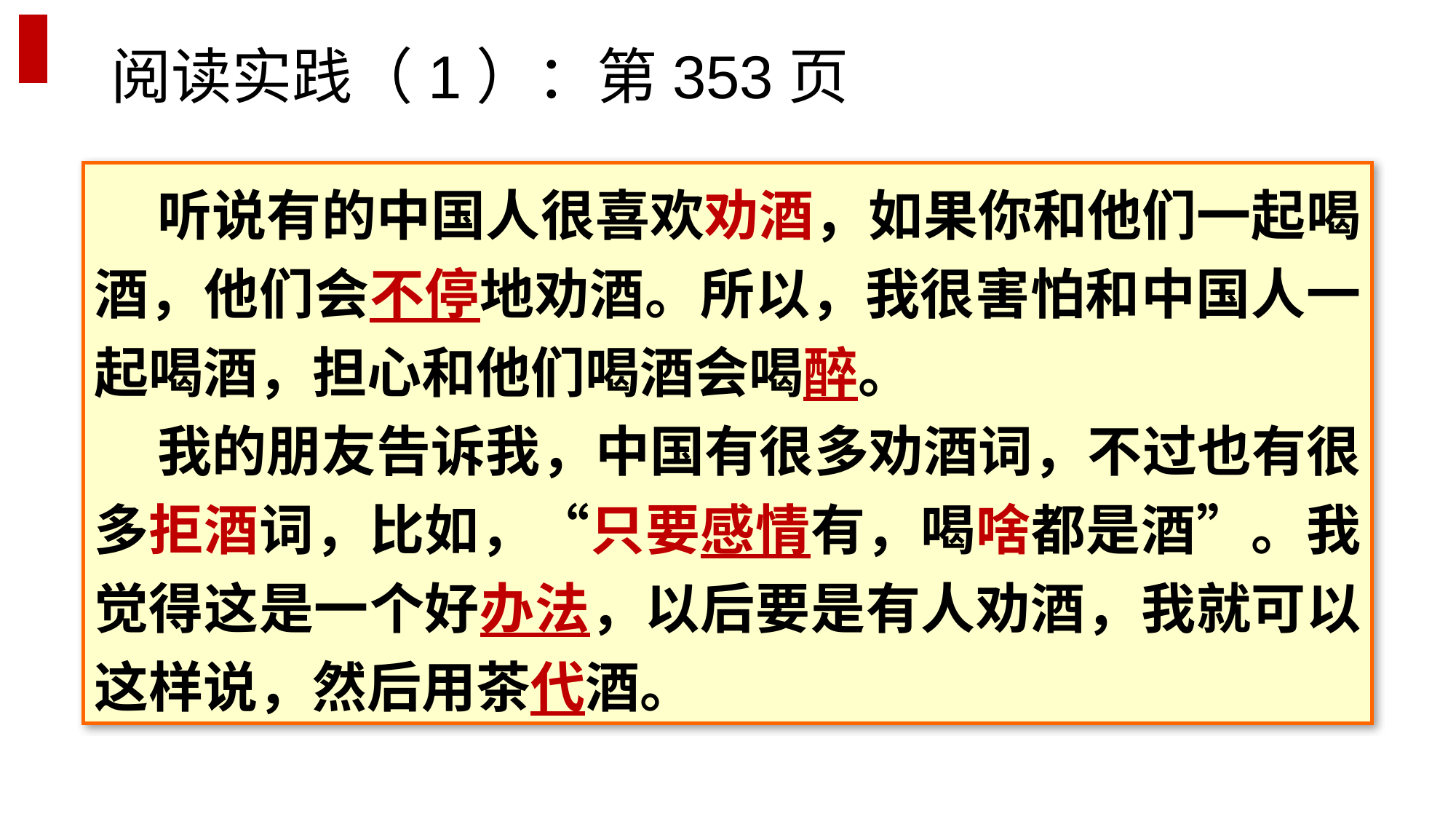

阅读实践（1）：第353页

    听说有的中国人很喜欢劝酒，如果你和他们一起喝酒，他们会不停地劝酒。所以，我很害怕和中国人一起喝酒，担心和他们喝酒会喝醉。
    我的朋友告诉我，中国有很多劝酒词，不过也有很多拒酒词，比如，“只要感情有，喝啥都是酒”。我觉得这是一个好办法，以后要是有人劝酒，我就可以这样说，然后用茶代酒。